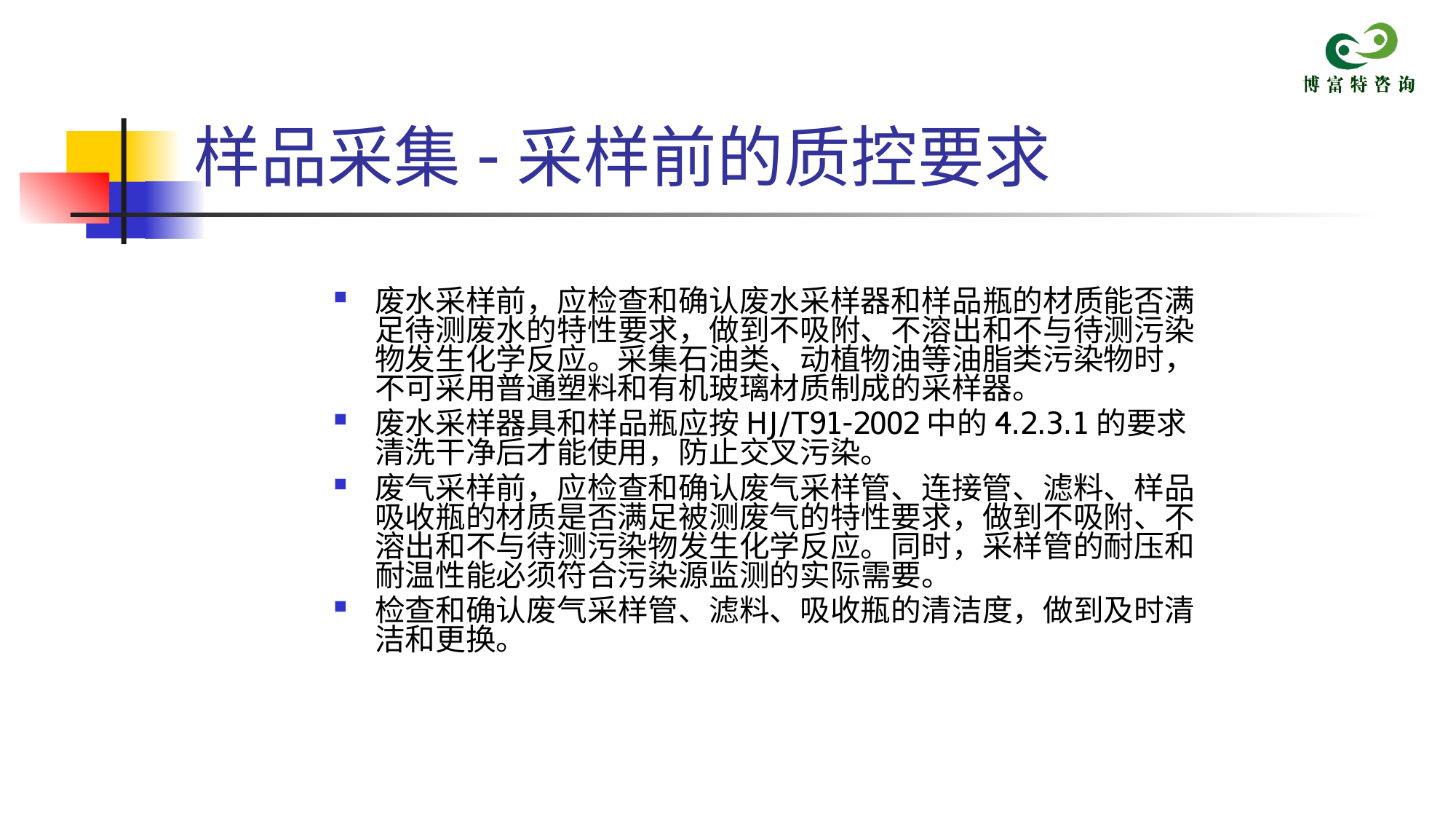

# 样品采集-采样前的质控要求

废水采样前，应检查和确认废水采样器和样品瓶的材质能否满足待测废水的特性要求，做到不吸附、不溶出和不与待测污染物发生化学反应。采集石油类、动植物油等油脂类污染物时，不可采用普通塑料和有机玻璃材质制成的采样器。
废水采样器具和样品瓶应按HJ/T91-2002中的4.2.3.1的要求清洗干净后才能使用，防止交叉污染。
废气采样前，应检查和确认废气采样管、连接管、滤料、样品吸收瓶的材质是否满足被测废气的特性要求，做到不吸附、不溶出和不与待测污染物发生化学反应。同时，采样管的耐压和耐温性能必须符合污染源监测的实际需要。
检查和确认废气采样管、滤料、吸收瓶的清洁度，做到及时清洁和更换。